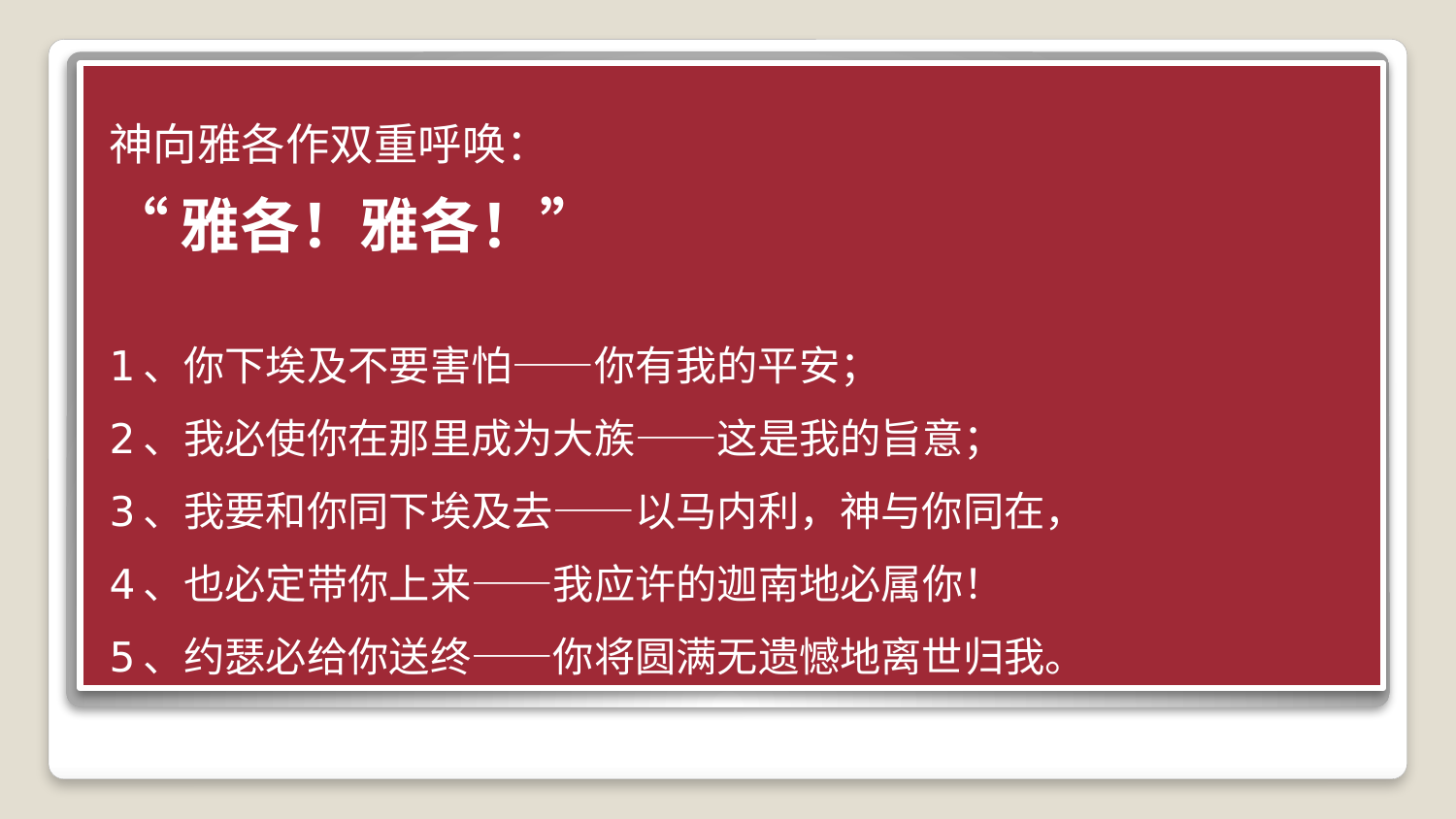

神向雅各作双重呼唤：
“雅各！雅各！”

1、你下埃及不要害怕——你有我的平安；
2、我必使你在那里成为大族——这是我的旨意；
3、我要和你同下埃及去——以马内利，神与你同在，
4、也必定带你上来——我应许的迦南地必属你！
5、约瑟必给你送终——你将圆满无遗憾地离世归我。